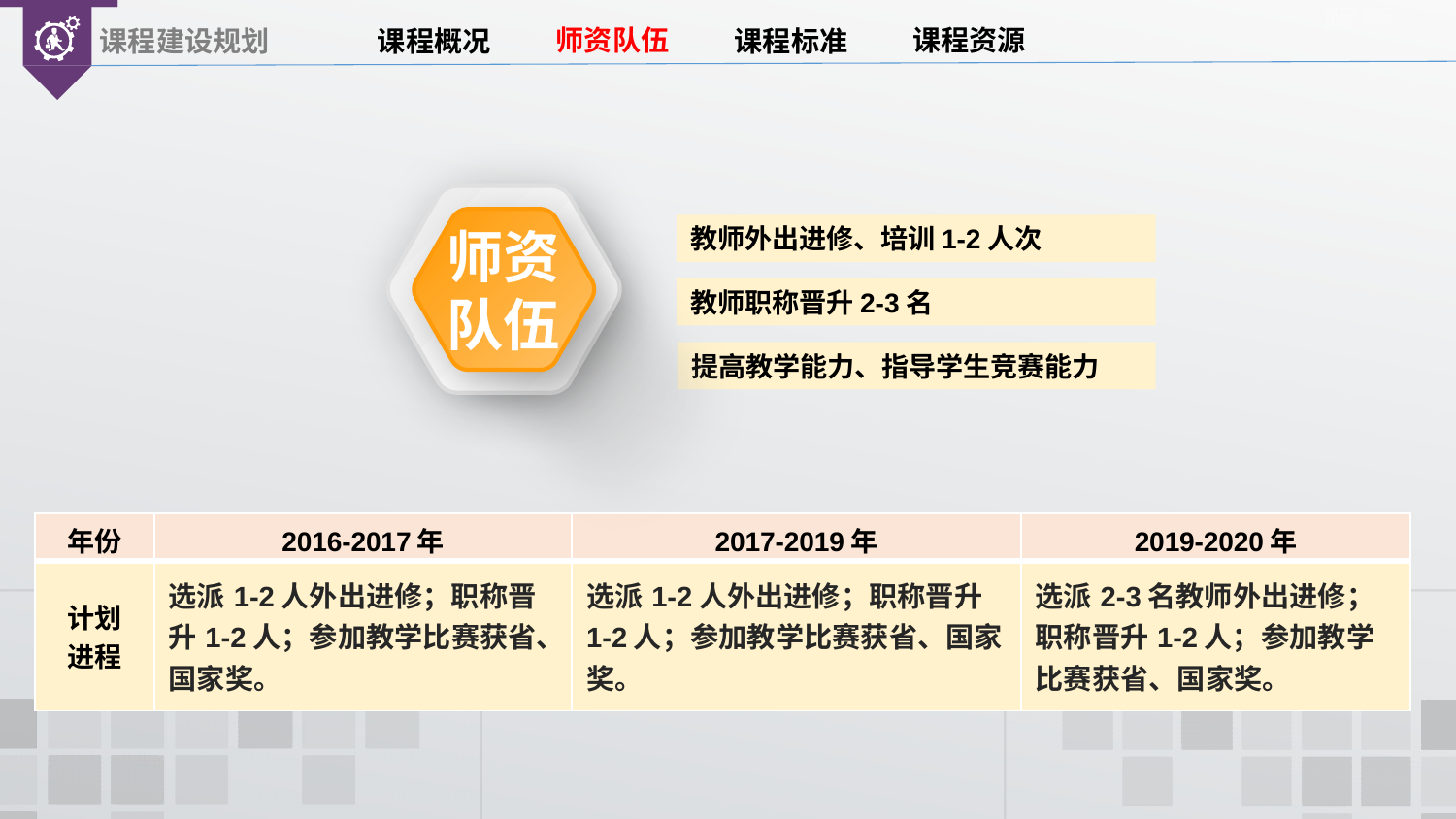

师资队伍
教师外出进修、培训1-2人次
教师职称晋升2-3名
提高教学能力、指导学生竞赛能力
| 年份 | 2016-2017年 | 2017-2019年 | 2019-2020年 |
| --- | --- | --- | --- |
| 计划 进程 | 选派1-2人外出进修；职称晋升1-2人；参加教学比赛获省、国家奖。 | 选派1-2人外出进修；职称晋升1-2人；参加教学比赛获省、国家奖。 | 选派2-3名教师外出进修；职称晋升1-2人；参加教学比赛获省、国家奖。 |